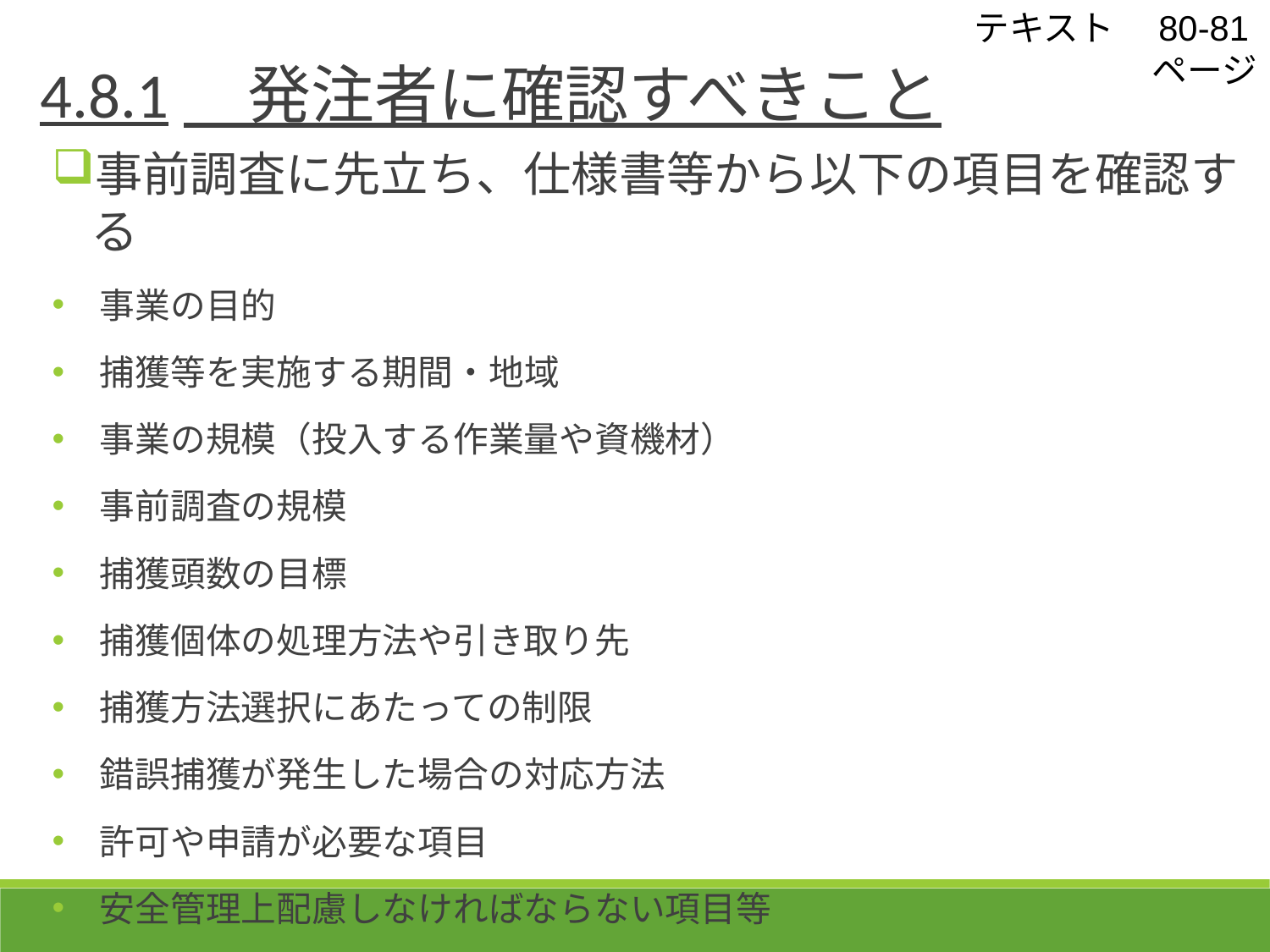

テキスト　80-81ページ
4.8.1　発注者に確認すべきこと
事前調査に先立ち、仕様書等から以下の項目を確認する
事業の目的
捕獲等を実施する期間・地域
事業の規模（投入する作業量や資機材）
事前調査の規模
捕獲頭数の目標
捕獲個体の処理方法や引き取り先
捕獲方法選択にあたっての制限
錯誤捕獲が発生した場合の対応方法
許可や申請が必要な項目
安全管理上配慮しなければならない項目等